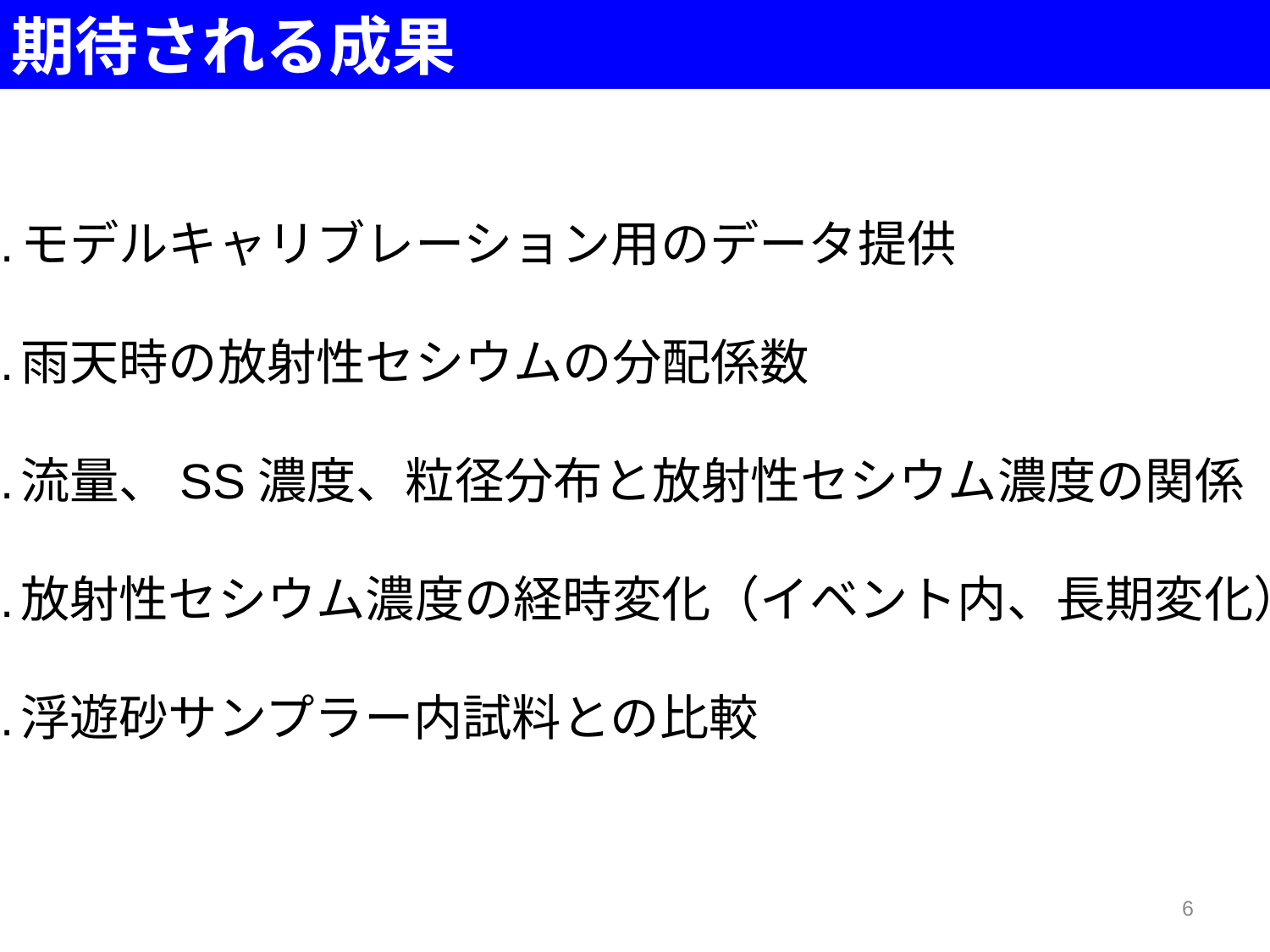

期待される成果
モデルキャリブレーション用のデータ提供

雨天時の放射性セシウムの分配係数

流量、SS濃度、粒径分布と放射性セシウム濃度の関係

放射性セシウム濃度の経時変化（イベント内、長期変化）

浮遊砂サンプラー内試料との比較
6